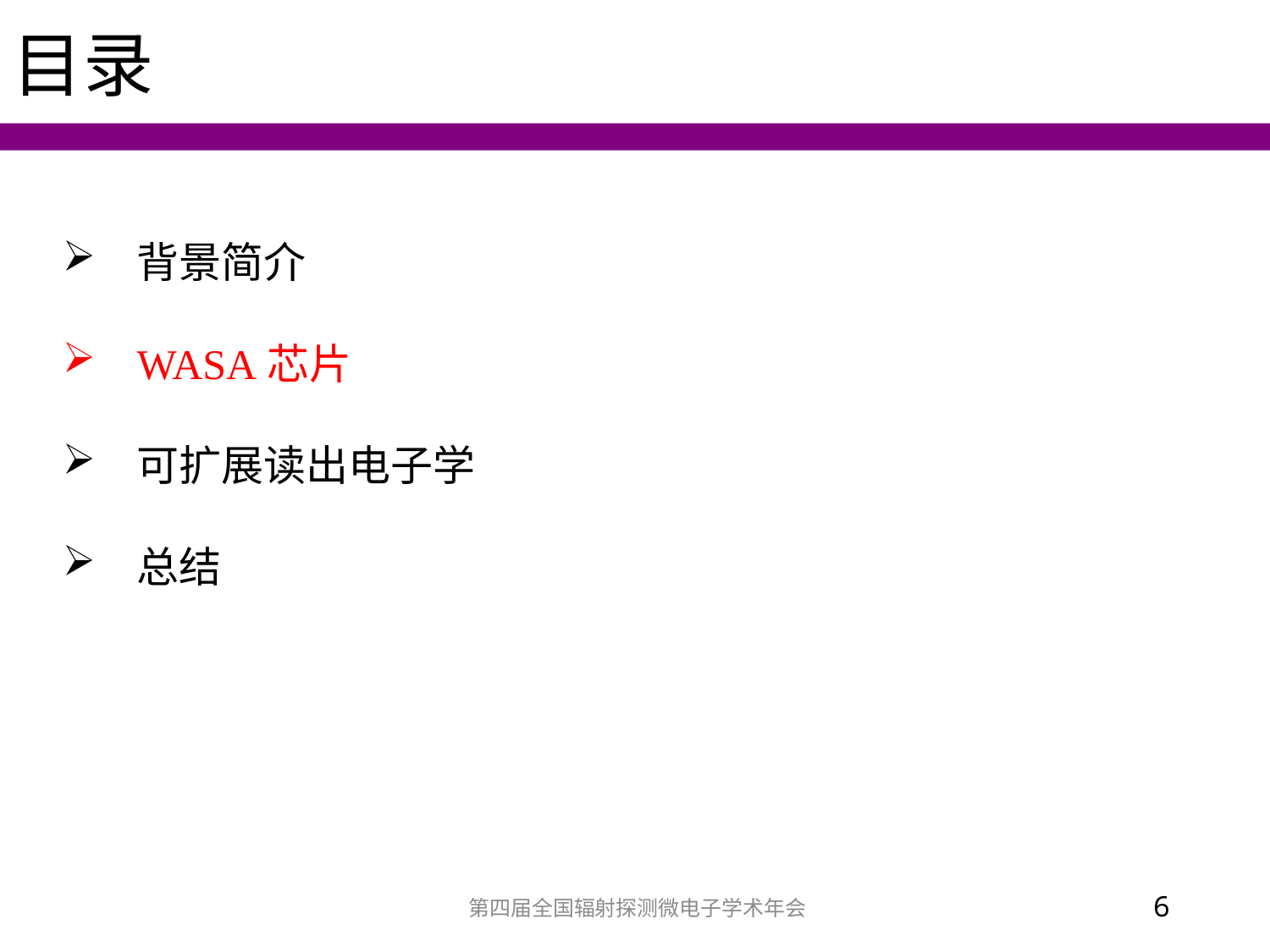

目录
背景简介
WASA芯片
可扩展读出电子学
总结
第四届全国辐射探测微电子学术年会
6